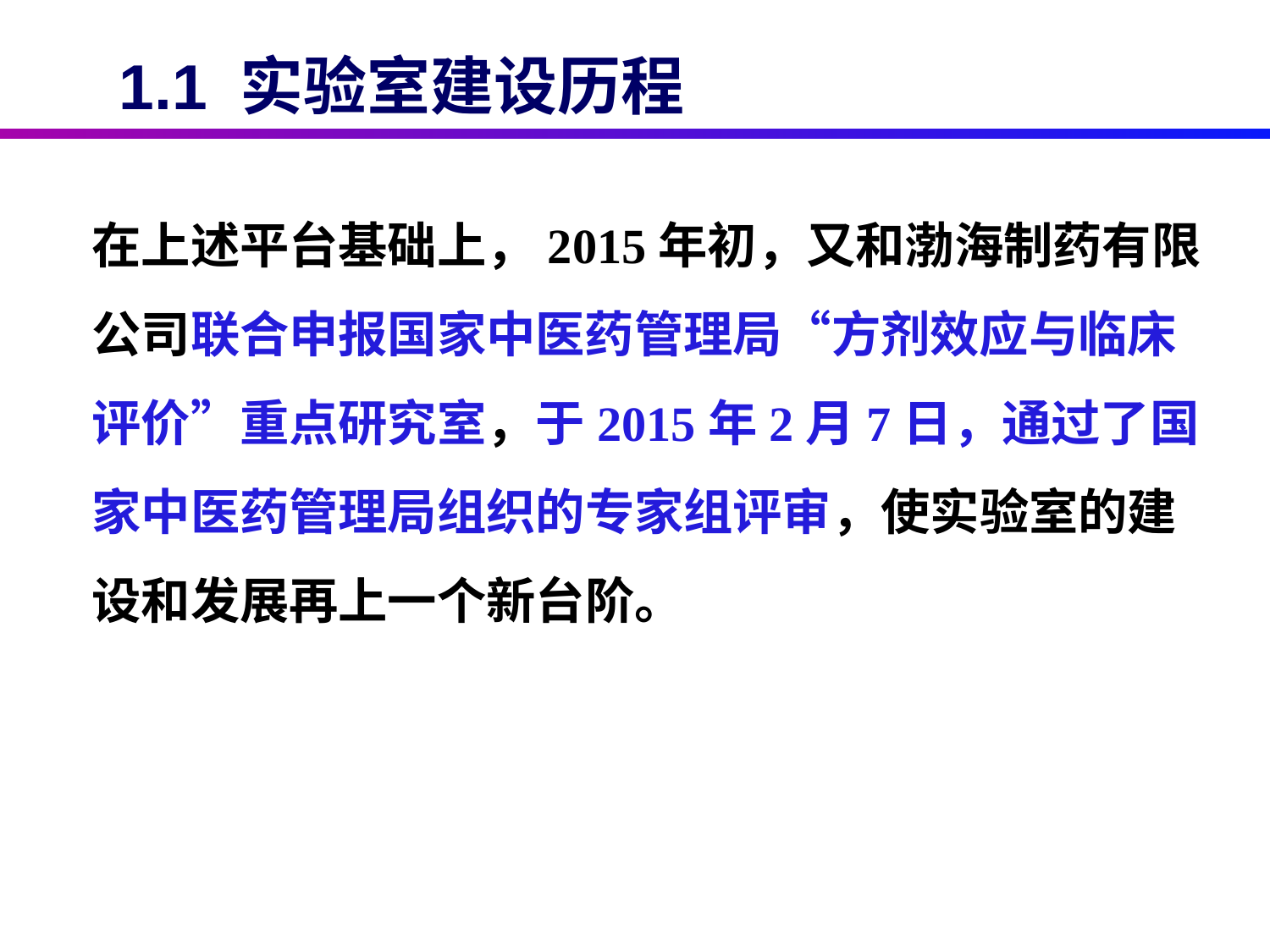

1.1 实验室建设历程

在上述平台基础上，2015年初，又和渤海制药有限公司联合申报国家中医药管理局“方剂效应与临床评价”重点研究室，于2015年2月7日，通过了国家中医药管理局组织的专家组评审，使实验室的建设和发展再上一个新台阶。